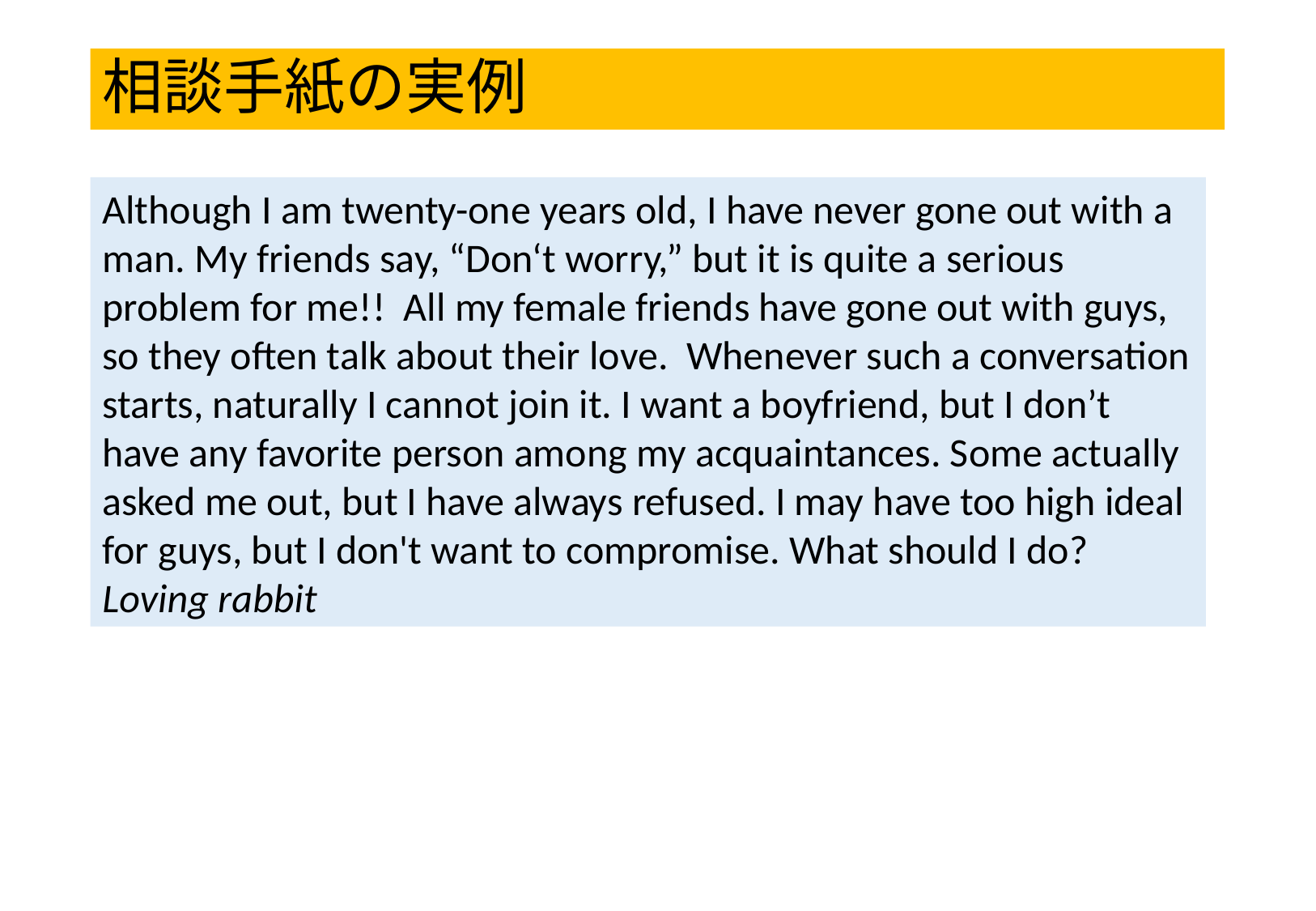

# 相談手紙の実例
Although I am twenty-one years old, I have never gone out with a man. My friends say, “Don‘t worry,” but it is quite a serious problem for me!!  All my female friends have gone out with guys, so they often talk about their love.  Whenever such a conversation starts, naturally I cannot join it. I want a boyfriend, but I don’t have any favorite person among my acquaintances. Some actually asked me out, but I have always refused. I may have too high ideal for guys, but I don't want to compromise. What should I do?
Loving rabbit